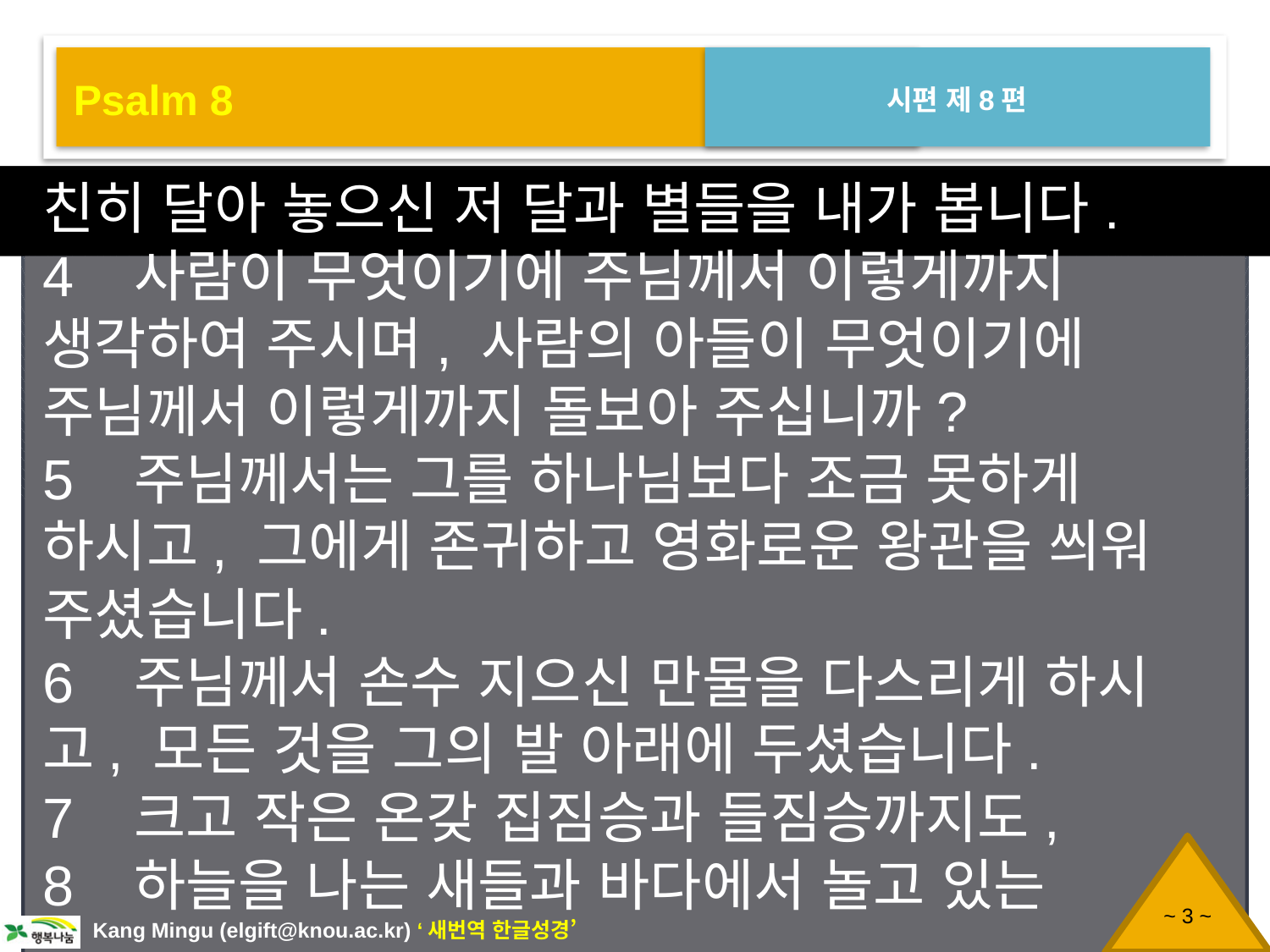

Psalm 8
시편 제8편
친히 달아 놓으신 저 달과 별들을 내가 봅니다.
4   사람이 무엇이기에 주님께서 이렇게까지 생각하여 주시며, 사람의 아들이 무엇이기에 주님께서 이렇게까지 돌보아 주십니까?
5   주님께서는 그를 하나님보다 조금 못하게 하시고, 그에게 존귀하고 영화로운 왕관을 씌워 주셨습니다.
6   주님께서 손수 지으신 만물을 다스리게 하시고, 모든 것을 그의 발 아래에 두셨습니다.
7   크고 작은 온갖 집짐승과 들짐승까지도,
8   하늘을 나는 새들과 바다에서 놀고 있는